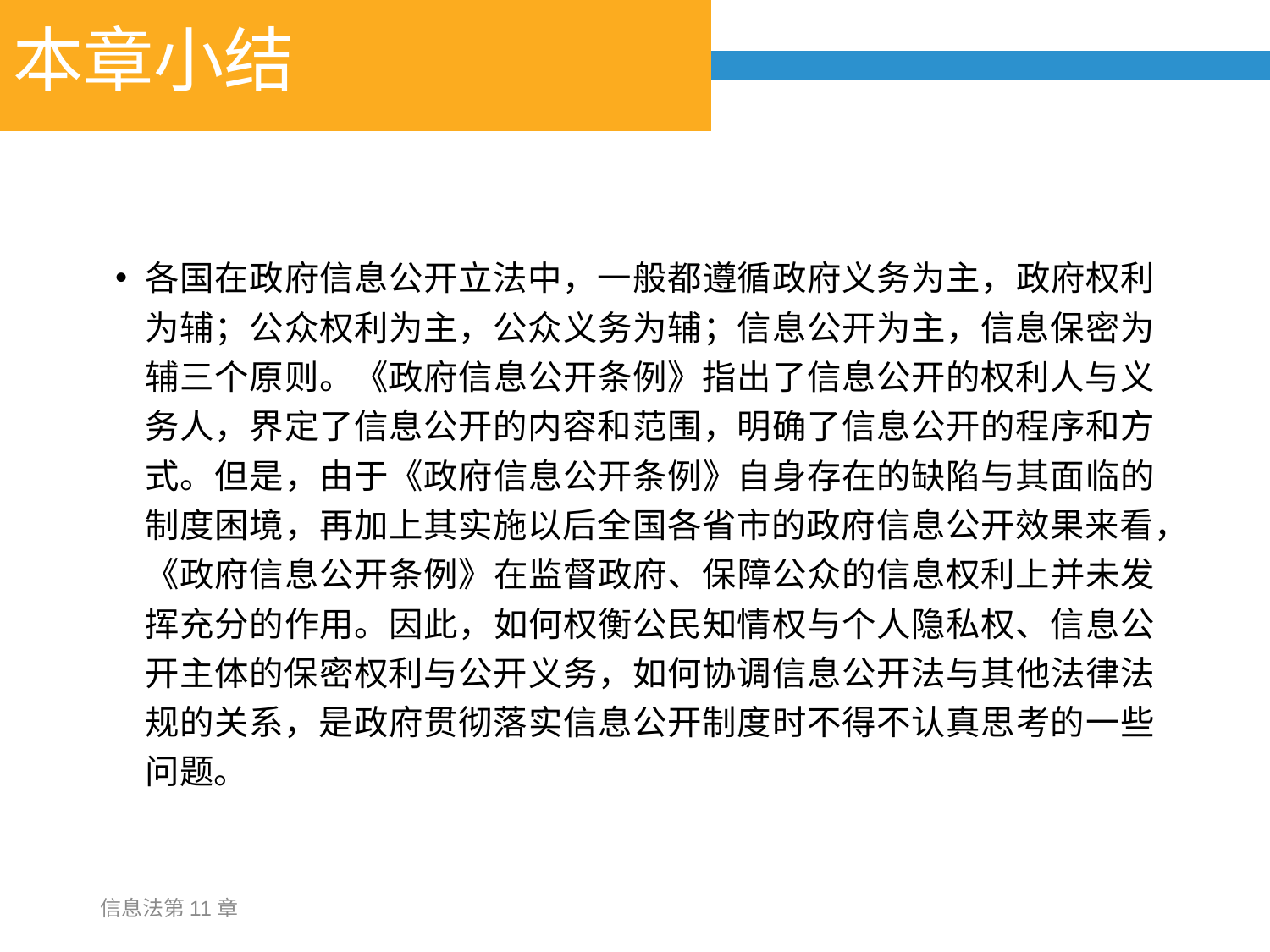

# 本章小结
各国在政府信息公开立法中，一般都遵循政府义务为主，政府权利为辅；公众权利为主，公众义务为辅；信息公开为主，信息保密为辅三个原则。《政府信息公开条例》指出了信息公开的权利人与义务人，界定了信息公开的内容和范围，明确了信息公开的程序和方式。但是，由于《政府信息公开条例》自身存在的缺陷与其面临的制度困境，再加上其实施以后全国各省市的政府信息公开效果来看，《政府信息公开条例》在监督政府、保障公众的信息权利上并未发挥充分的作用。因此，如何权衡公民知情权与个人隐私权、信息公开主体的保密权利与公开义务，如何协调信息公开法与其他法律法规的关系，是政府贯彻落实信息公开制度时不得不认真思考的一些问题。
信息法第11章